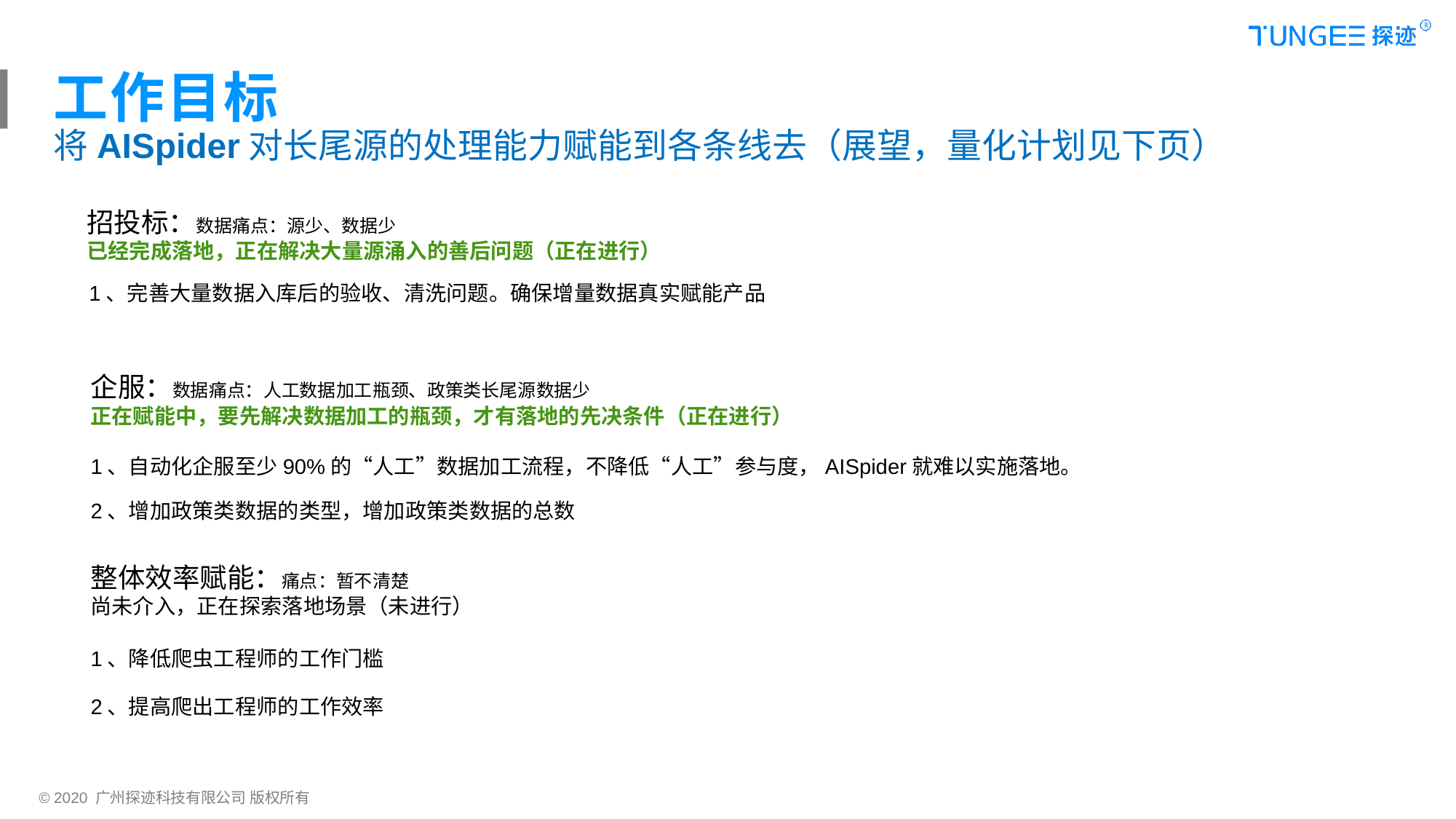

工作目标

将AISpider对长尾源的处理能力赋能到各条线去（展望，量化计划见下页）
招投标：数据痛点：源少、数据少
已经完成落地，正在解决大量源涌入的善后问题（正在进行）
1、完善大量数据入库后的验收、清洗问题。确保增量数据真实赋能产品
企服：数据痛点：人工数据加工瓶颈、政策类长尾源数据少
正在赋能中，要先解决数据加工的瓶颈，才有落地的先决条件（正在进行）
1、自动化企服至少90%的“人工”数据加工流程，不降低“人工”参与度，AISpider就难以实施落地。
2、增加政策类数据的类型，增加政策类数据的总数
整体效率赋能：痛点：暂不清楚
尚未介入，正在探索落地场景（未进行）
1、降低爬虫工程师的工作门槛
2、提高爬出工程师的工作效率
18